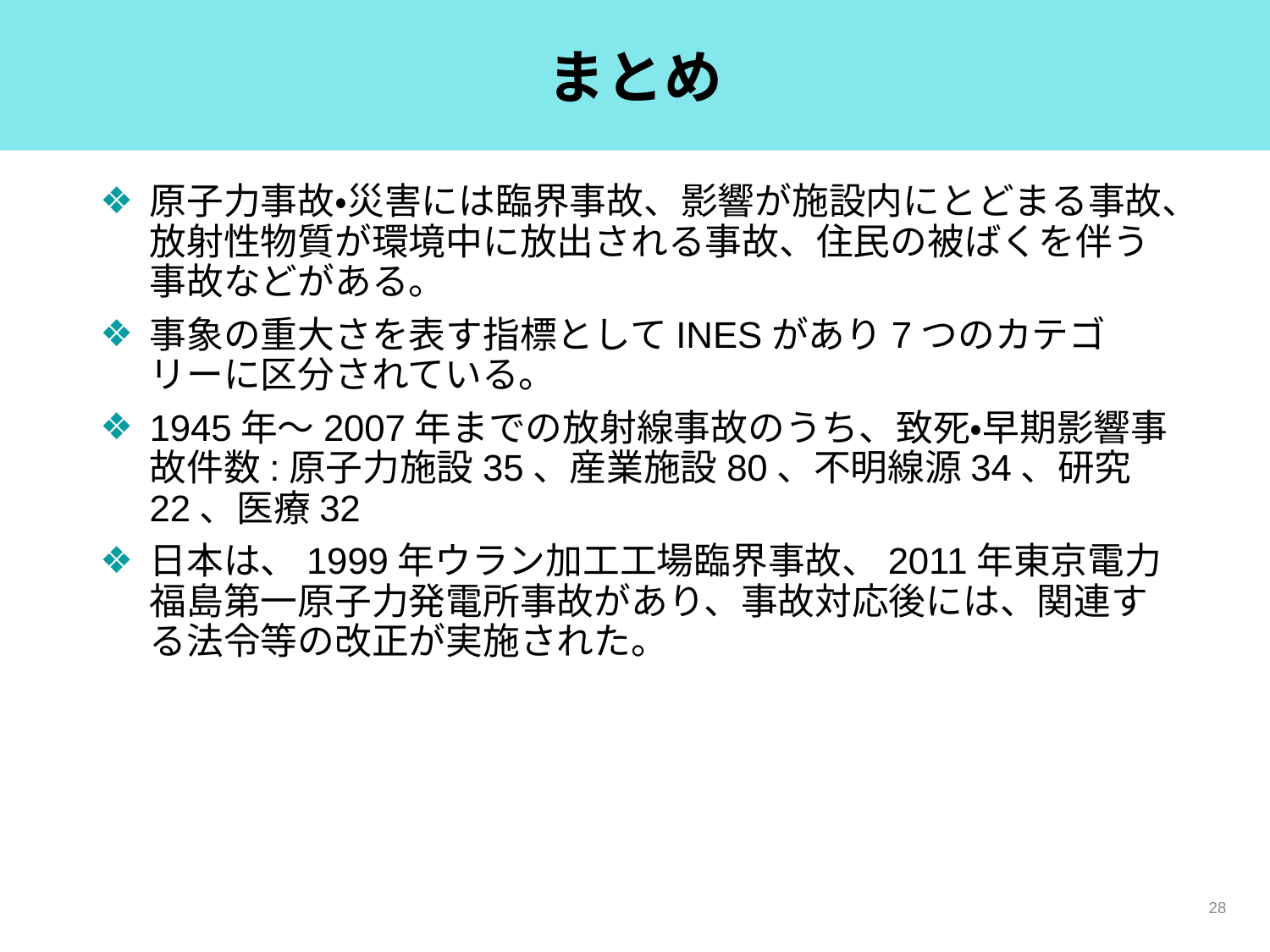

# まとめ
原子力事故・災害には臨界事故、影響が施設内にとどまる事故、放射性物質が環境中に放出される事故、住民の被ばくを伴う事故などがある。
事象の重大さを表す指標としてINESがあり7つのカテゴリーに区分されている。
1945年〜2007年までの放射線事故のうち、致死・早期影響事故件数:原子力施設35、産業施設80、不明線源34、研究22、医療32
日本は、1999年ウラン加工工場臨界事故、2011年東京電力福島第一原子力発電所事故があり、事故対応後には、関連する法令等の改正が実施された。
28